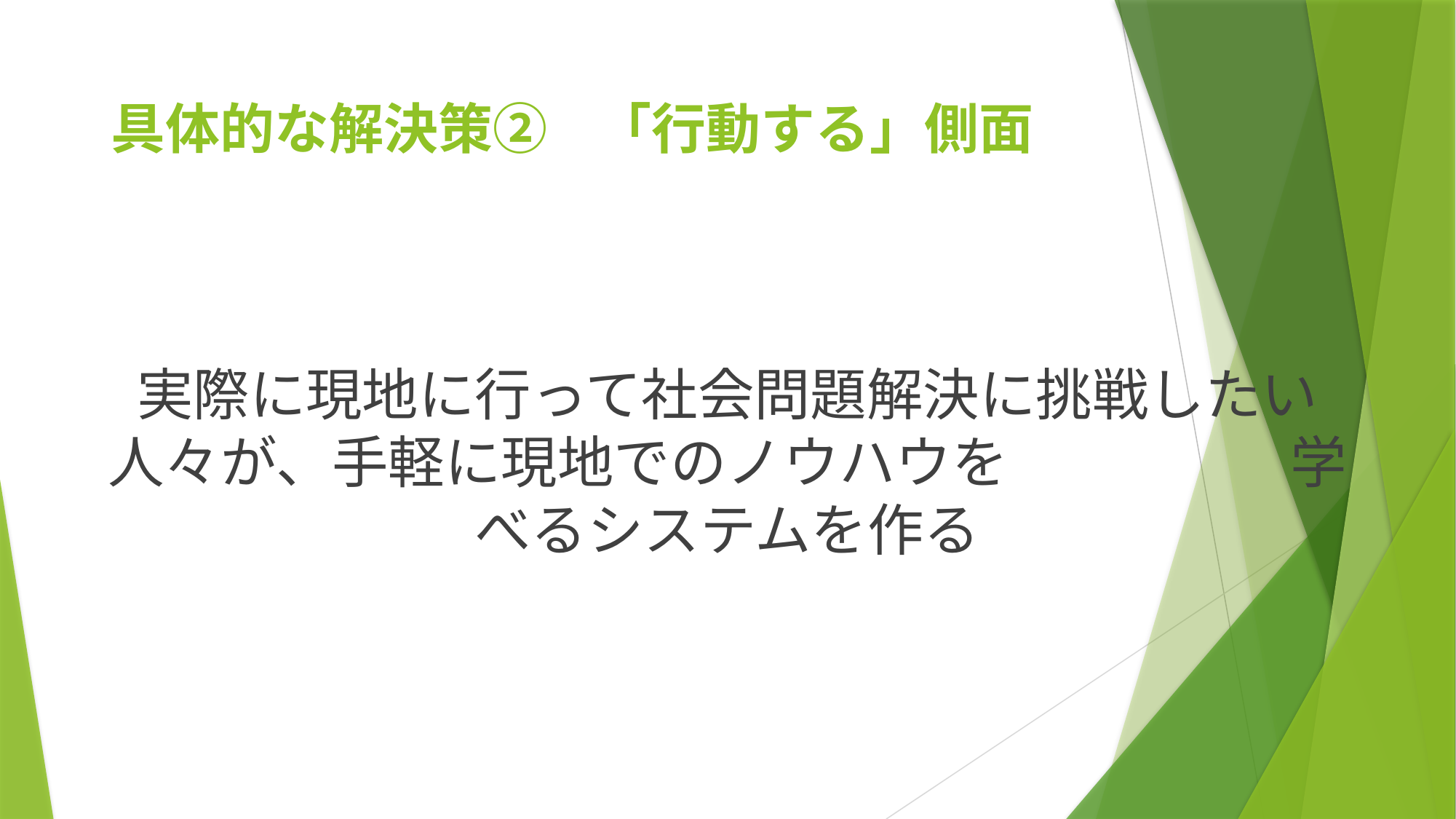

# 具体的な解決策②    「行動する」側面
実際に現地に行って社会問題解決に挑戦したい人々が、手軽に現地でのノウハウを　　　　　学べるシステムを作る